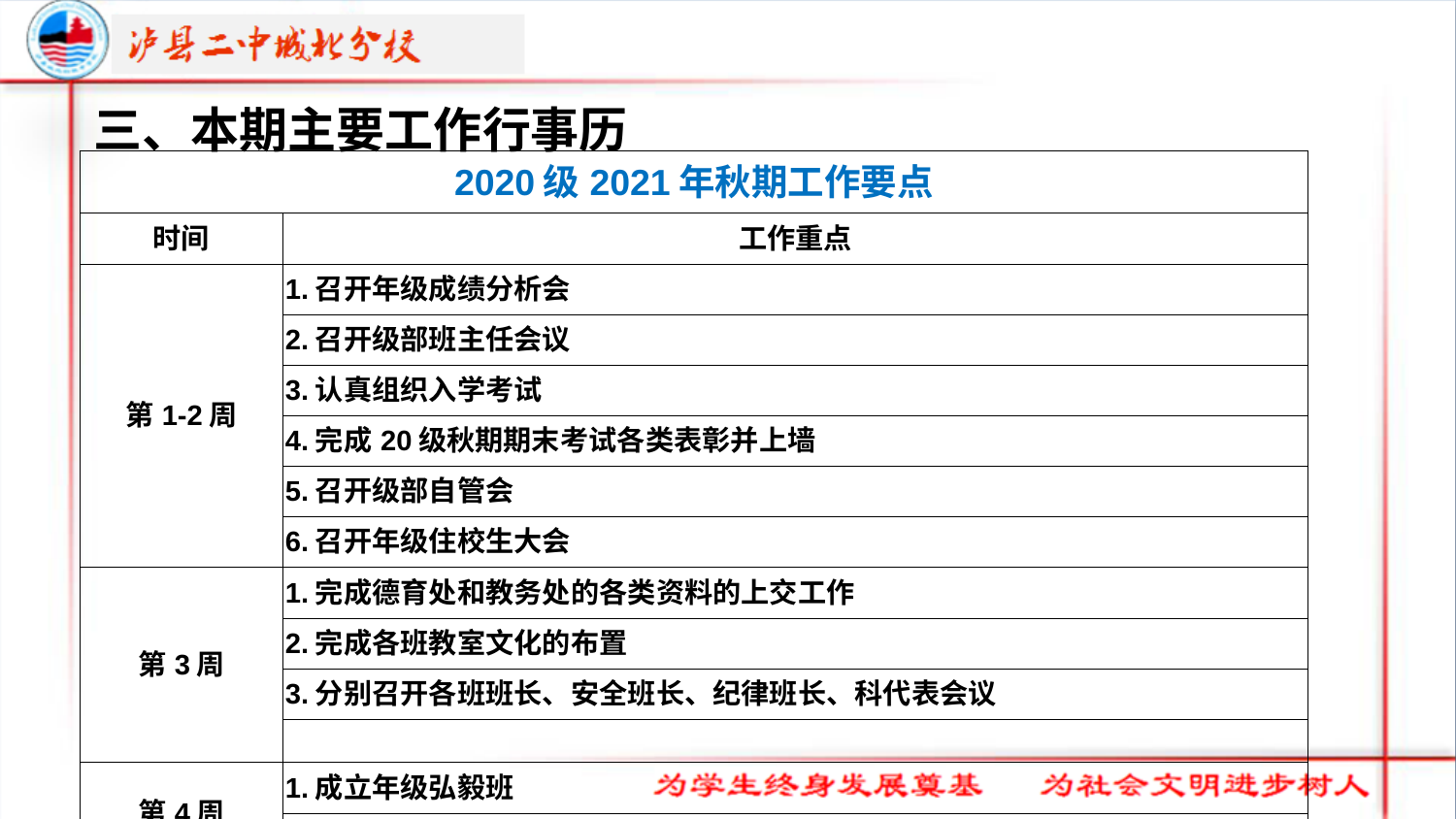

三、本期主要工作行事历
| 2020级2021年秋期工作要点 |  |
| --- | --- |
| 时间 | 工作重点 |
| 第1-2周 | 1.召开年级成绩分析会 |
|  | 2.召开级部班主任会议 |
|  | 3.认真组织入学考试 |
|  | 4.完成20级秋期期末考试各类表彰并上墙 |
|  | 5.召开级部自管会 |
|  | 6.召开年级住校生大会 |
| 第3周 | 1.完成德育处和教务处的各类资料的上交工作 |
|  | 2.完成各班教室文化的布置 |
|  | 3.分别召开各班班长、安全班长、纪律班长、科代表会议 |
|  |  |
| 第4周 | 1.成立年级弘毅班 |
|  | 2.召开普通班的临线生会议 |